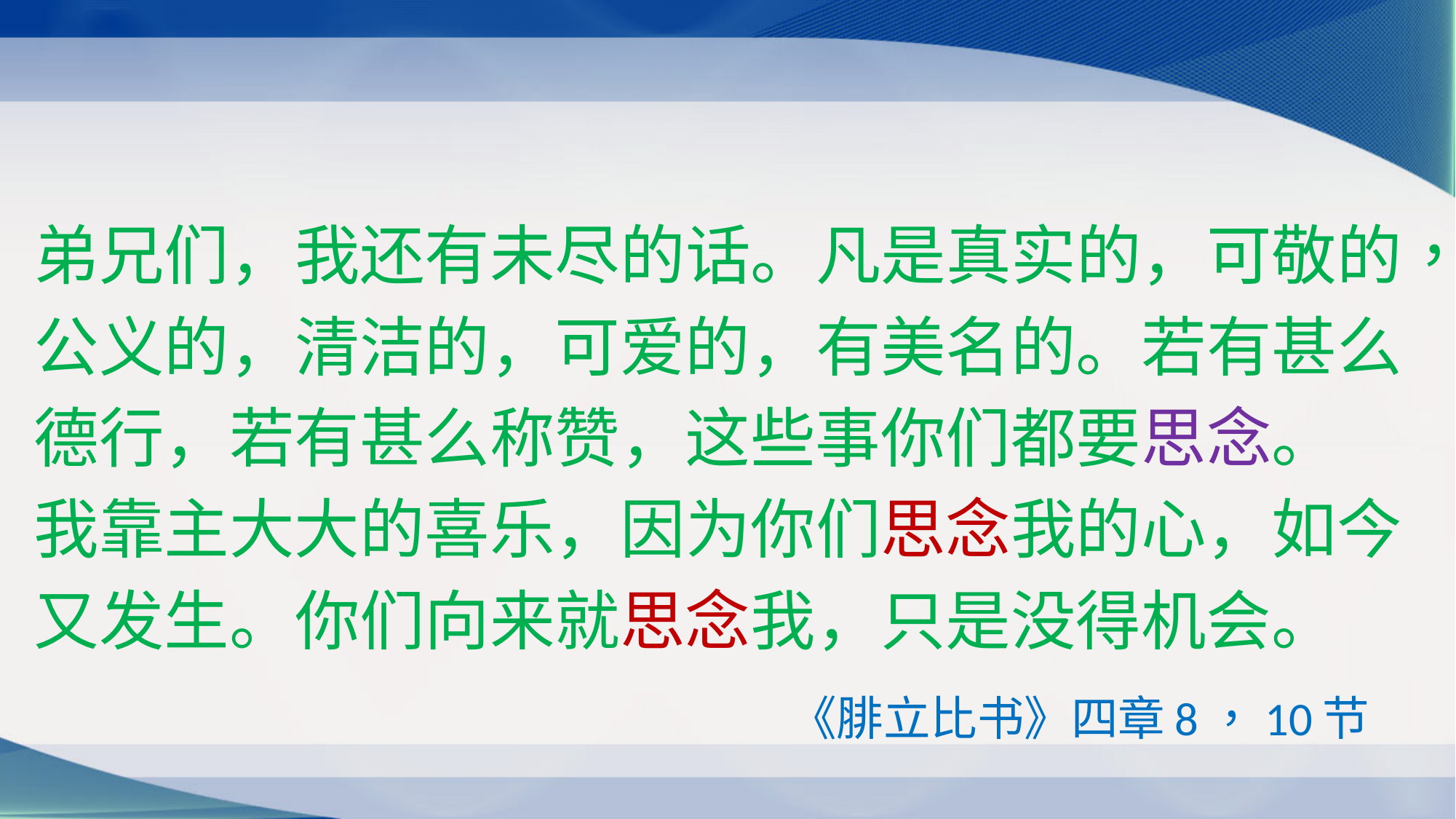

弟兄们，我还有未尽的话。凡是真实的，可敬的，
公义的，清洁的，可爱的，有美名的。若有甚么
德行，若有甚么称赞，这些事你们都要思念。
我靠主大大的喜乐，因为你们思念我的心，如今
又发生。你们向来就思念我，只是没得机会。
                                                   《腓立比书》四章8，10节